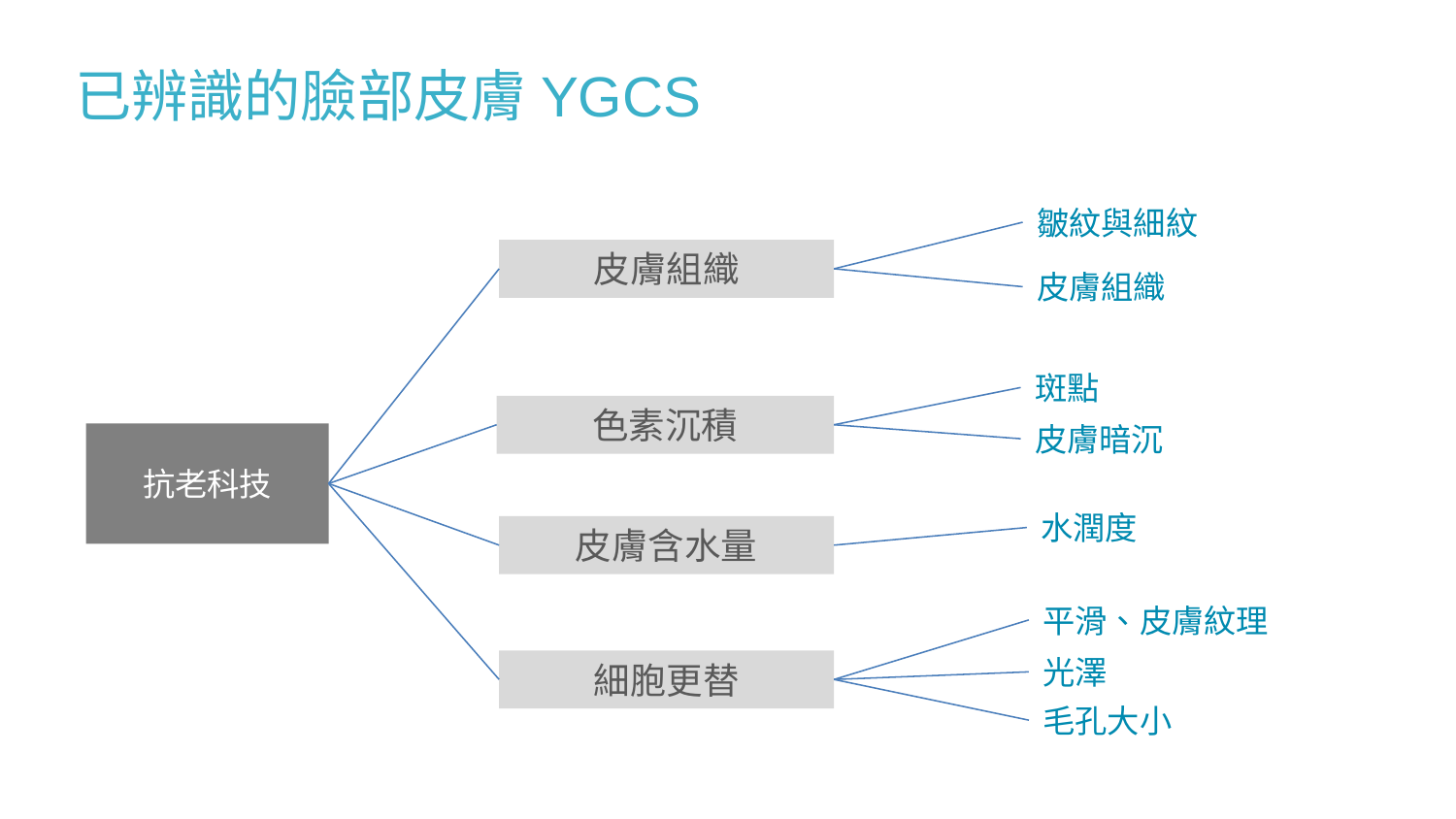

已辨識的臉部皮膚YGCS
皺紋與細紋
皮膚組織
皮膚組織
斑點
色素沉積
皮膚暗沉
抗老科技
水潤度
皮膚含水量
平滑、皮膚紋理
光澤
細胞更替
毛孔大小